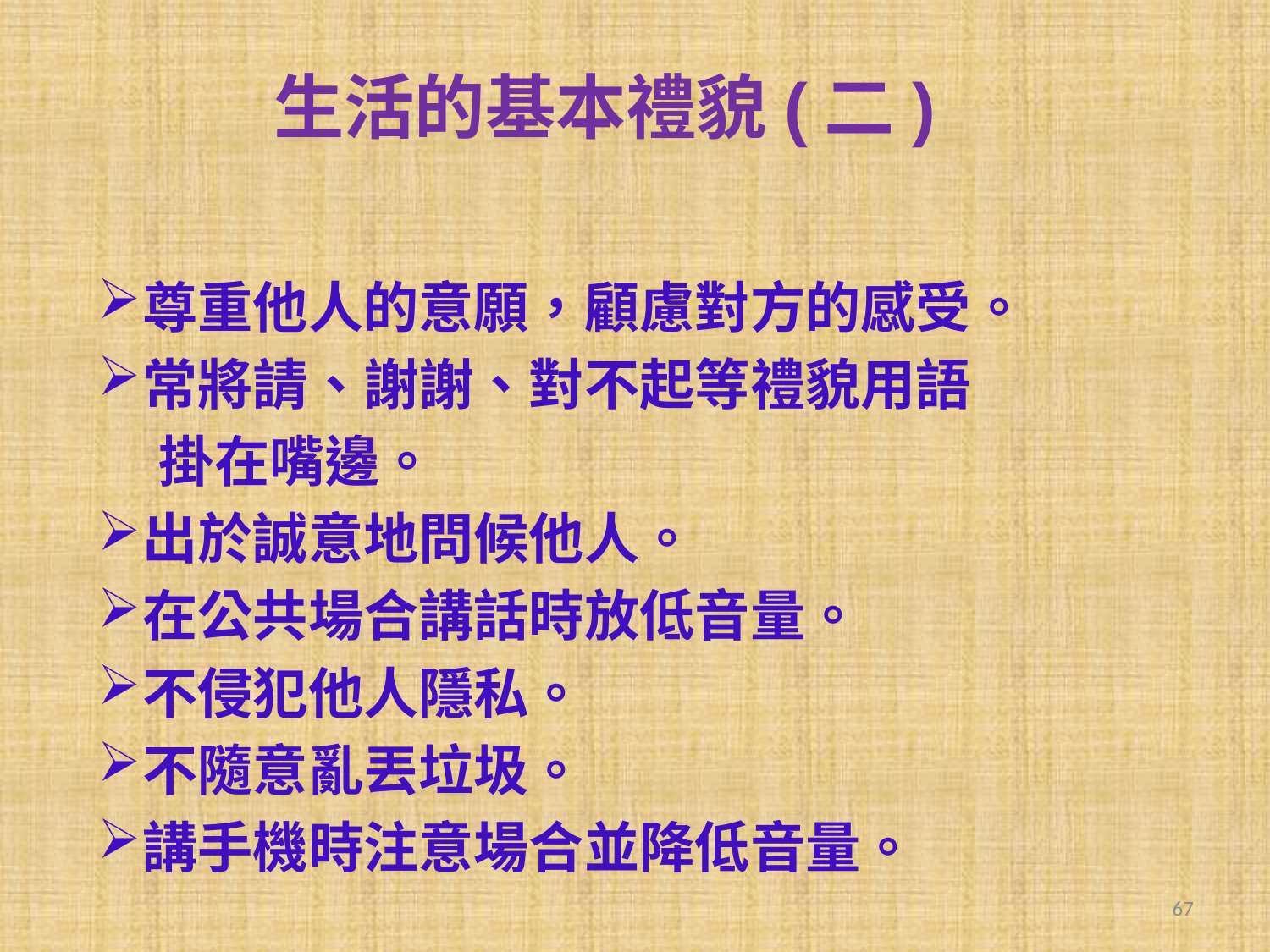

# 生活的基本禮貌(二)
尊重他人的意願，顧慮對方的感受。
常將請、謝謝、對不起等禮貌用語
    掛在嘴邊。
出於誠意地問候他人。
在公共場合講話時放低音量。
不侵犯他人隱私。
不隨意亂丟垃圾。
講手機時注意場合並降低音量。
67